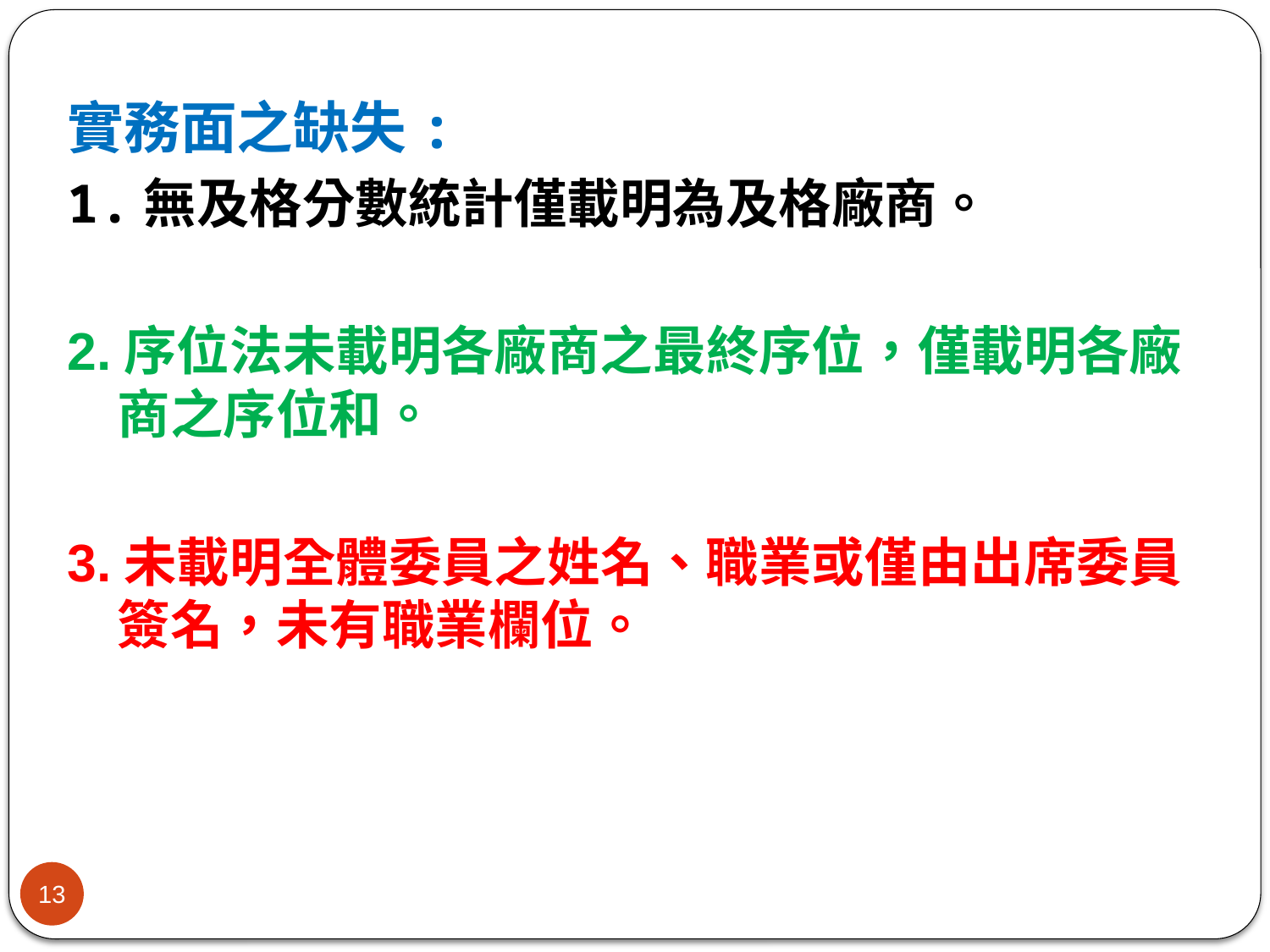

實務面之缺失:
1.無及格分數統計僅載明為及格廠商。

2.序位法未載明各廠商之最終序位，僅載明各廠商之序位和。

3.未載明全體委員之姓名、職業或僅由出席委員簽名，未有職業欄位。

13